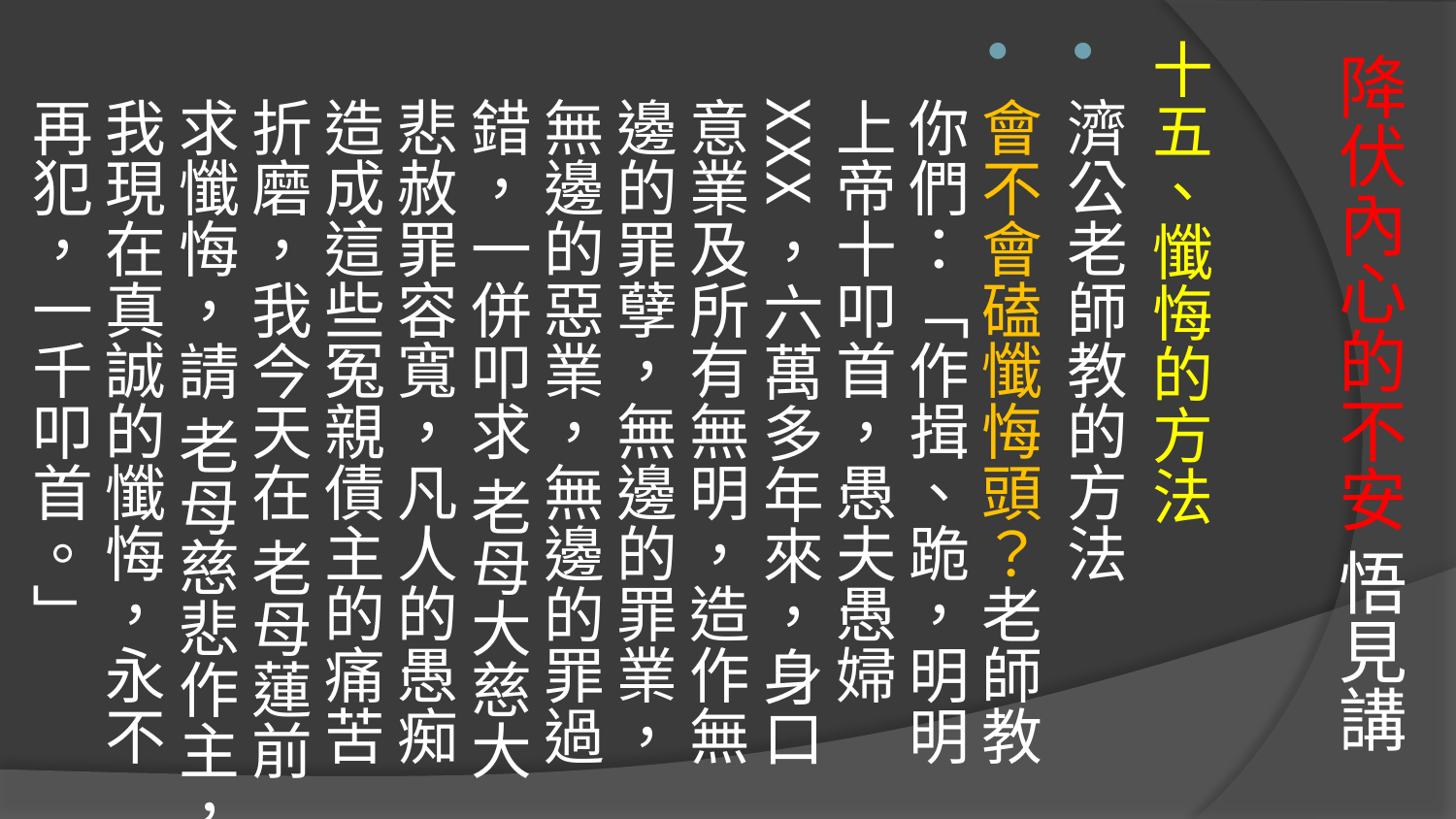

十五、懺悔的方法
濟公老師教的方法
會不會磕懺悔頭？老師教你們：「作揖、跪，明明上帝十叩首，愚夫愚婦XXX，六萬多年來，身口意業及所有無明，造作無邊的罪孽，無邊的罪業，無邊的惡業，無邊的罪過錯，一併叩求 老母大慈大悲赦罪容寬，凡人的愚痴造成這些冤親債主的痛苦折磨，我今天在 老母蓮前求懺悔，請 老母慈悲作主，我現在真誠的懺悔，永不再犯，一千叩首。」
# 降伏內心的不安 悟見講